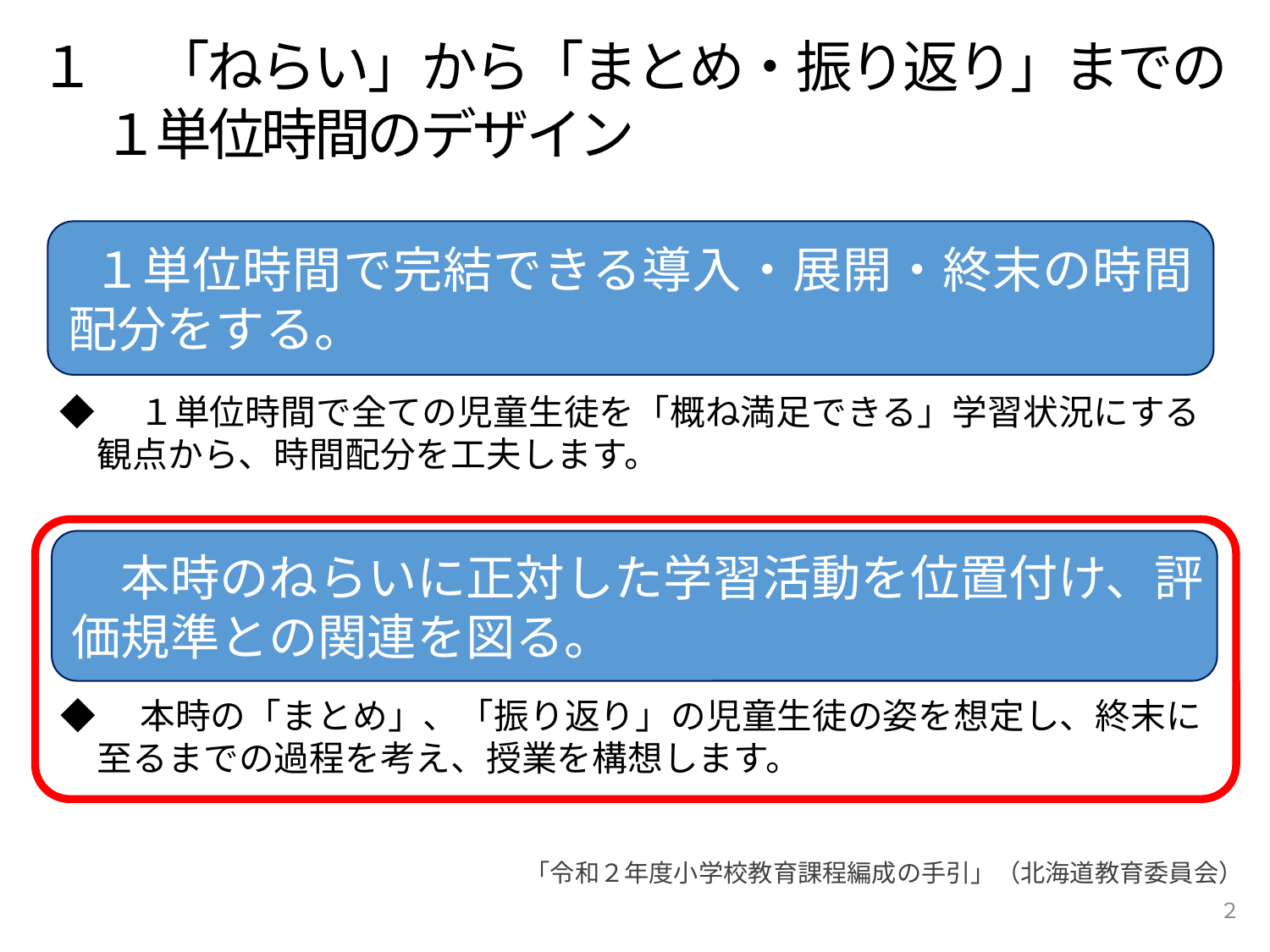

１　「ねらい」から「まとめ・振り返り」までの１単位時間のデザイン

 １単位時間で完結できる導入・展開・終末の時間配分をする。
◆　１単位時間で全ての児童生徒を「概ね満足できる」学習状況にする観点から、時間配分を工夫します。

　本時のねらいに正対した学習活動を位置付け、評価規準との関連を図る。
◆　本時の「まとめ」、「振り返り」の児童生徒の姿を想定し、終末に至るまでの過程を考え、授業を構想します。
「令和２年度小学校教育課程編成の手引」（北海道教育委員会）
２